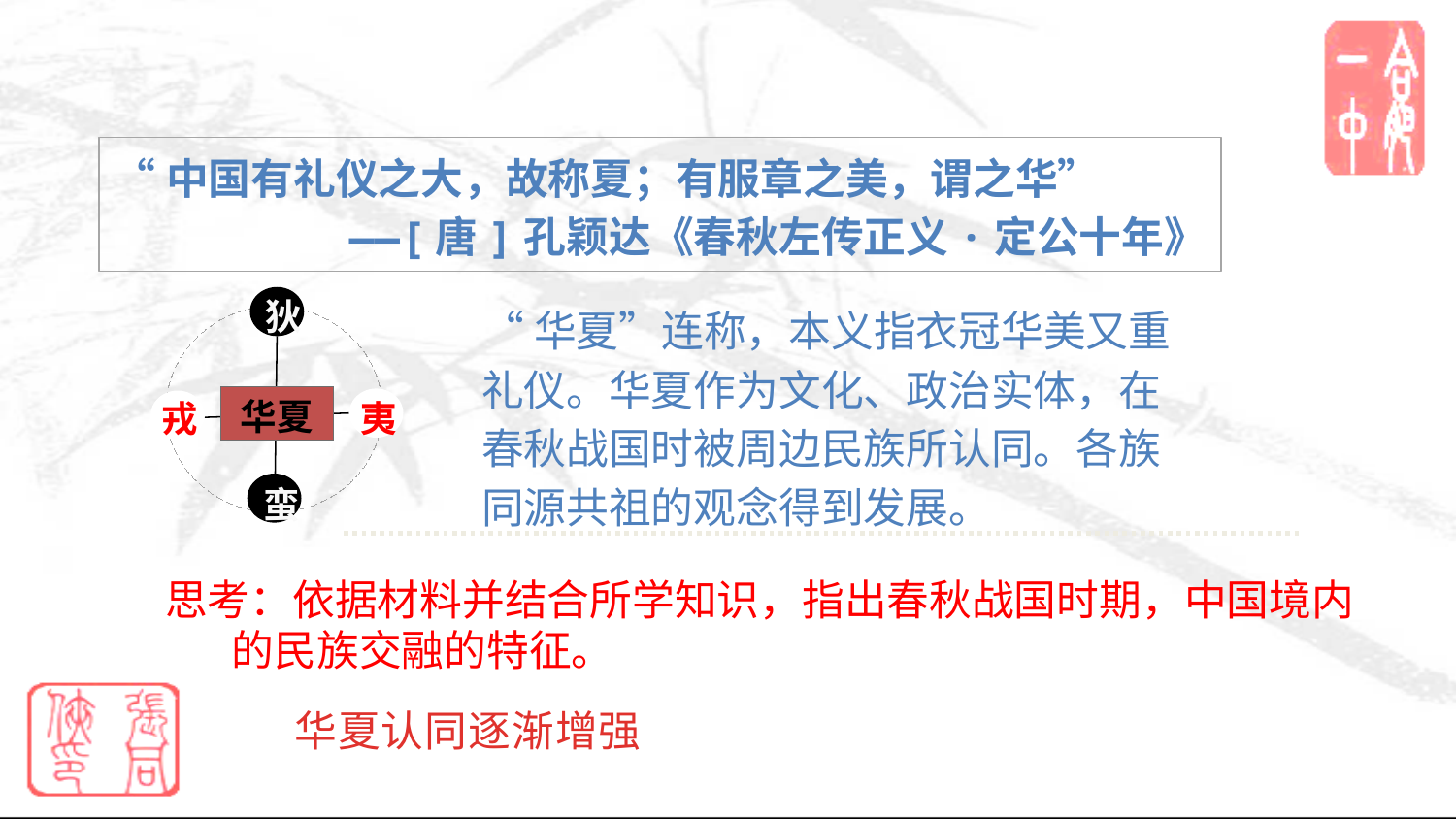

“中国有礼仪之大，故称夏；有服章之美，谓之华”
——[唐]孔颖达《春秋左传正义·定公十年》

狄
“华夏”连称，本义指衣冠华美又重礼仪。华夏作为文化、政治实体，在春秋战国时被周边民族所认同。各族同源共祖的观念得到发展。

华夏
戎

夷

蛮
思考：依据材料并结合所学知识，指出春秋战国时期，中国境内
      的民族交融的特征。
华夏认同逐渐增强